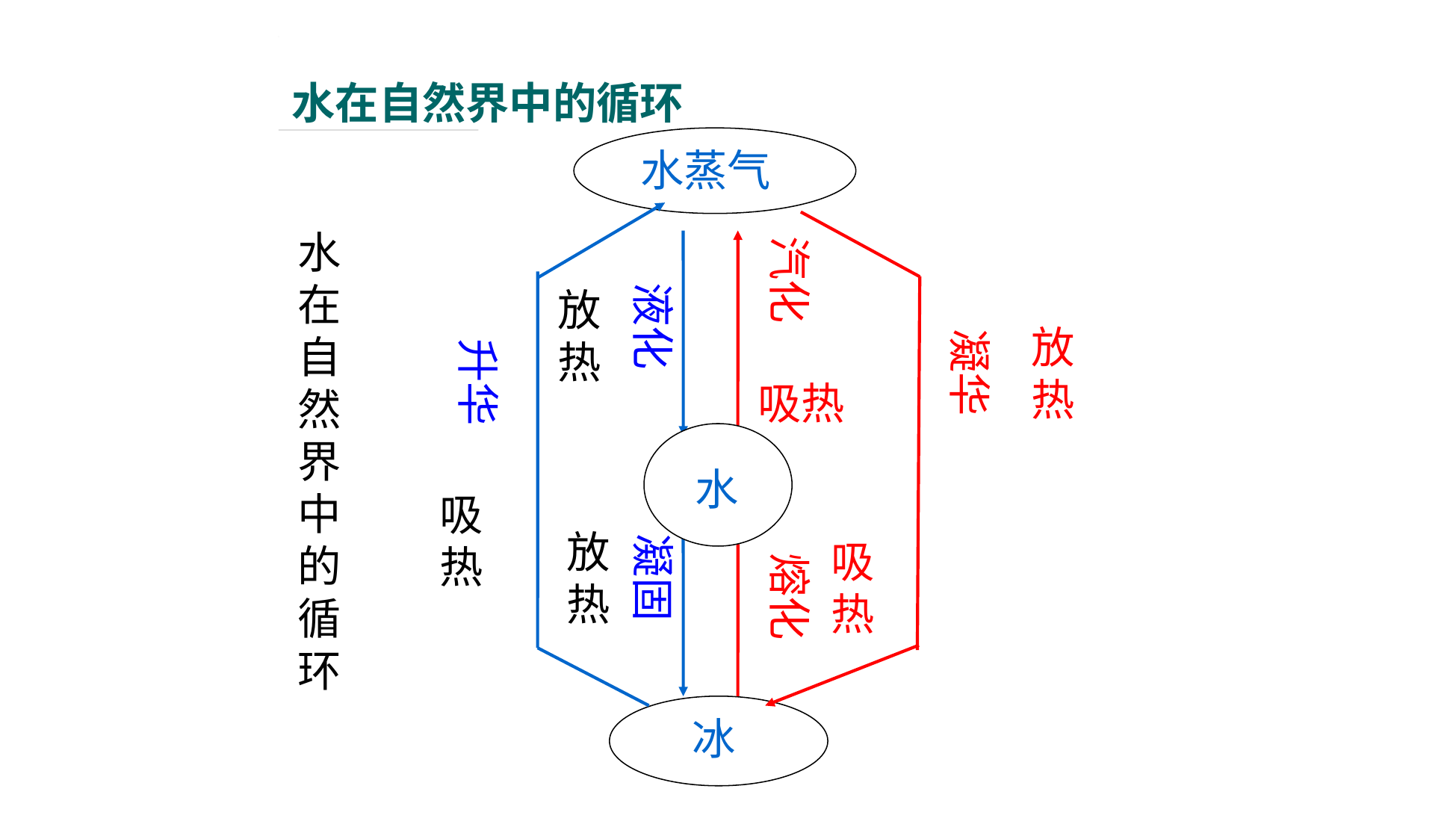

水在自然界中的循环
水蒸气
水在自然界中的循环
汽化
液化
放热
放热
凝华
升华

吸热

水
吸热
放热
凝固
吸热
熔化

冰